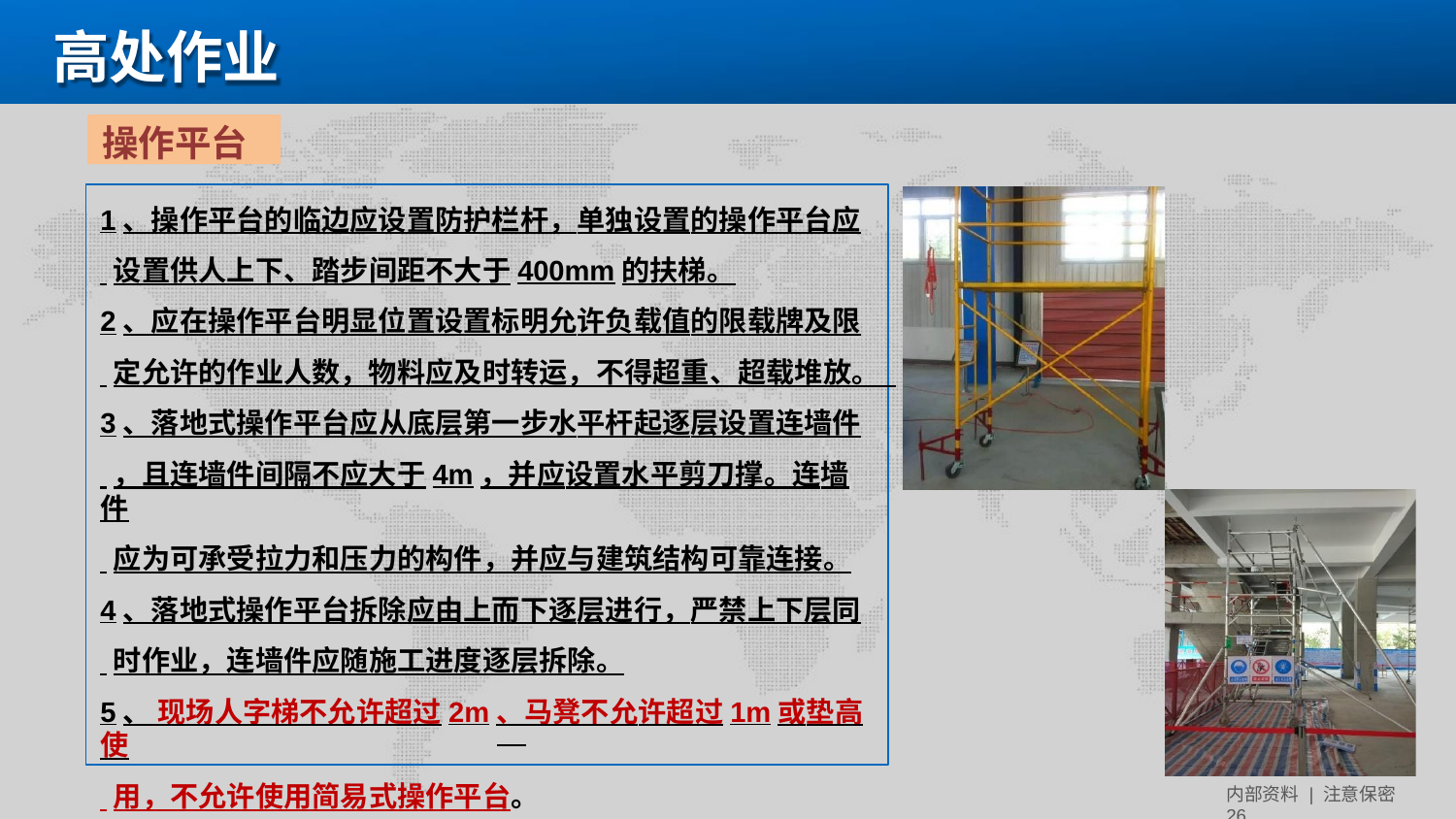

# 高处作业
操作平台
1、操作平台的临边应设置防护栏杆，单独设置的操作平台应
 设置供人上下、踏步间距不大于400mm的扶梯。
2、应在操作平台明显位置设置标明允许负载值的限载牌及限
 定允许的作业人数，物料应及时转运，不得超重、超载堆放。
3、落地式操作平台应从底层第一步水平杆起逐层设置连墙件
 ，且连墙件间隔不应大于4m，并应设置水平剪刀撑。连墙件
 应为可承受拉力和压力的构件，并应与建筑结构可靠连接。
4、落地式操作平台拆除应由上而下逐层进行，严禁上下层同
 时作业，连墙件应随施工进度逐层拆除。
5、 现场人字梯不允许超过2m、马凳不允许超过1m或垫高使
 用，不允许使用简易式操作平台。

内部资料 | 注意保密 26